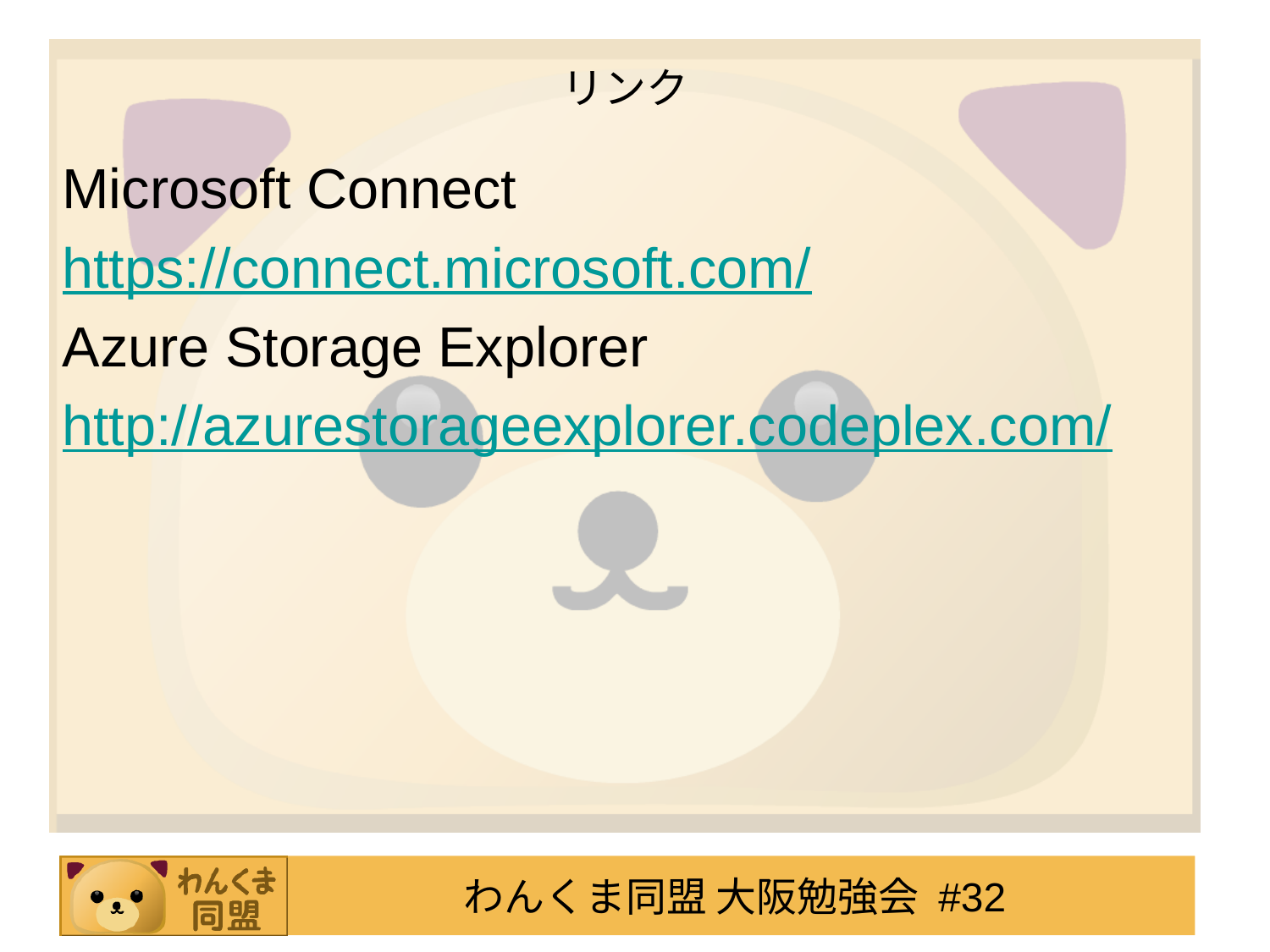

# リンク
Microsoft Connect
https://connect.microsoft.com/
Azure Storage Explorer
http://azurestorageexplorer.codeplex.com/